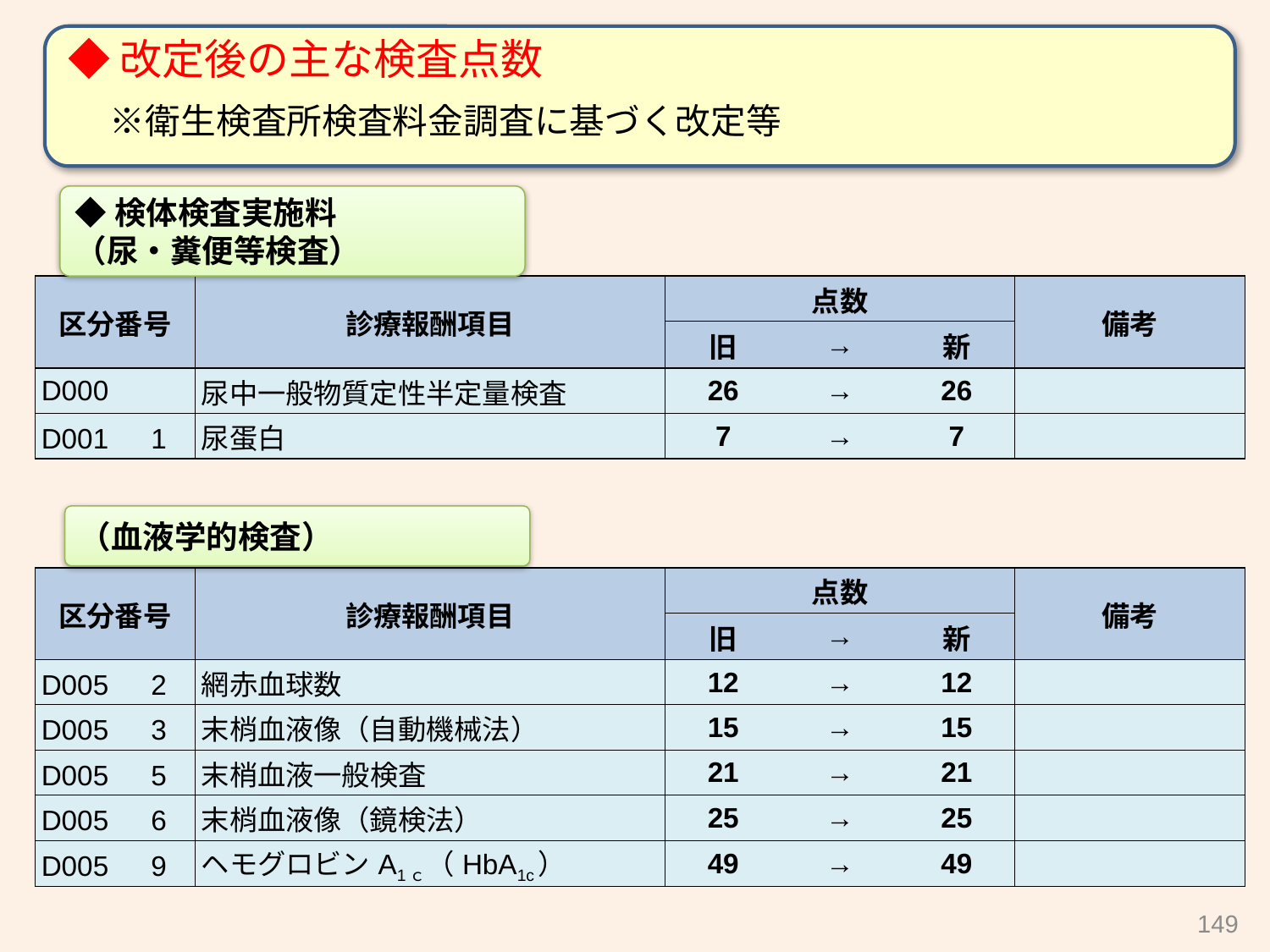

◆改定後の主な検査点数
　※衛生検査所検査料金調査に基づく改定等

◆検体検査実施料
（尿・糞便等検査）
| 区分番号 | 診療報酬項目 | 点数 |  |  | 備考 |
| --- | --- | --- | --- | --- | --- |
|  |  | 旧 | → | 新 |  |
| D000 | 尿中一般物質定性半定量検査 | 26 | → | 26 |  |
| D001　1 | 尿蛋白 | 7 | → | 7 |  |
（血液学的検査）
| 区分番号 | 診療報酬項目 | 点数 |  |  | 備考 |
| --- | --- | --- | --- | --- | --- |
|  |  | 旧 | → | 新 |  |
| D005　2 | 網赤血球数 | 12 | → | 12 |  |
| D005　3 | 末梢血液像（自動機械法） | 15 | → | 15 |  |
| D005　5 | 末梢血液一般検査 | 21 | → | 21 |  |
| D005　6 | 末梢血液像（鏡検法） | 25 | → | 25 |  |
| D005　9 | ヘモグロビンA1ｃ（HbA1c） | 49 | → | 49 |  |
149